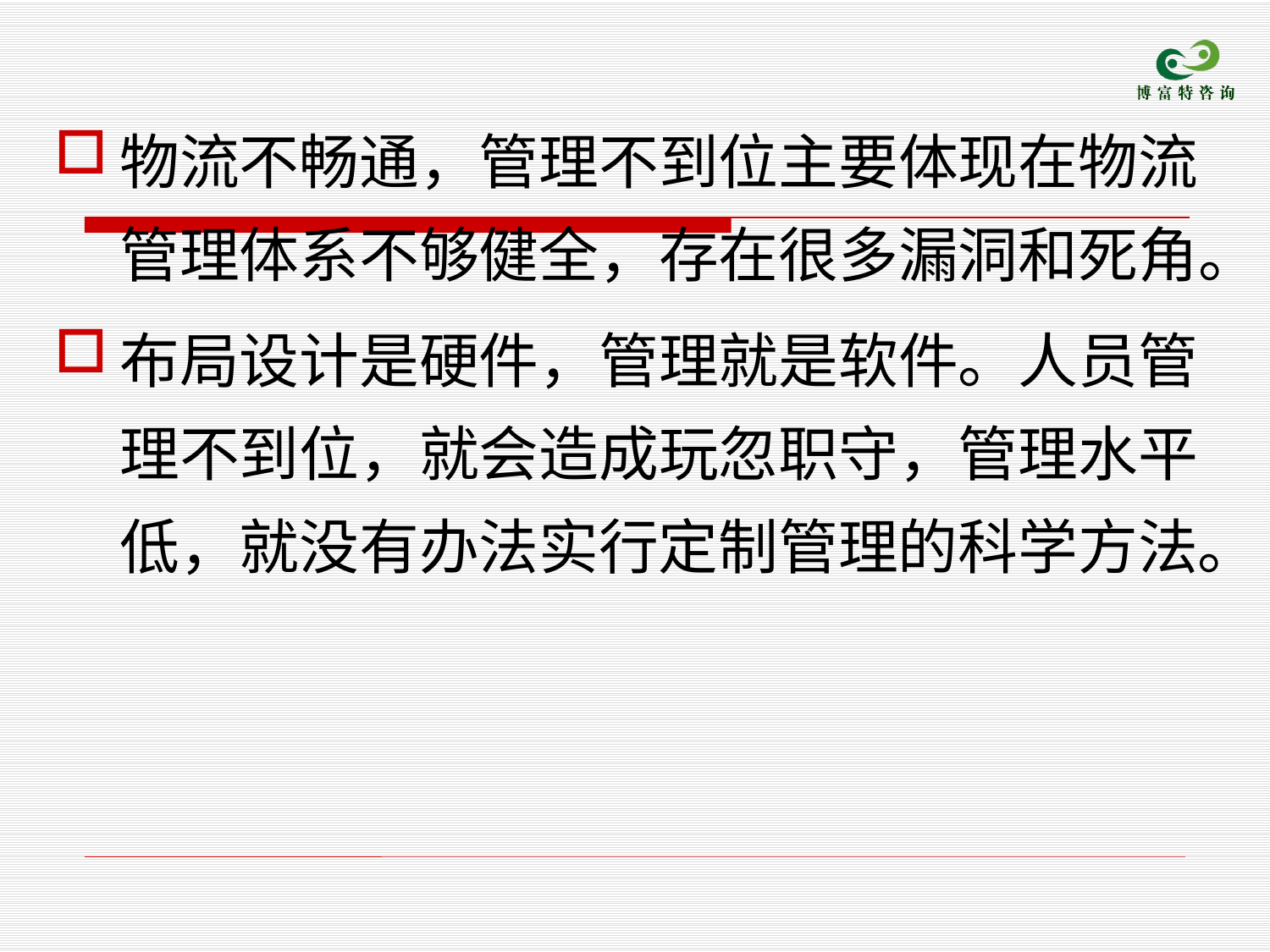

物流不畅通，管理不到位主要体现在物流管理体系不够健全，存在很多漏洞和死角。
布局设计是硬件，管理就是软件。人员管理不到位，就会造成玩忽职守，管理水平低，就没有办法实行定制管理的科学方法。
709